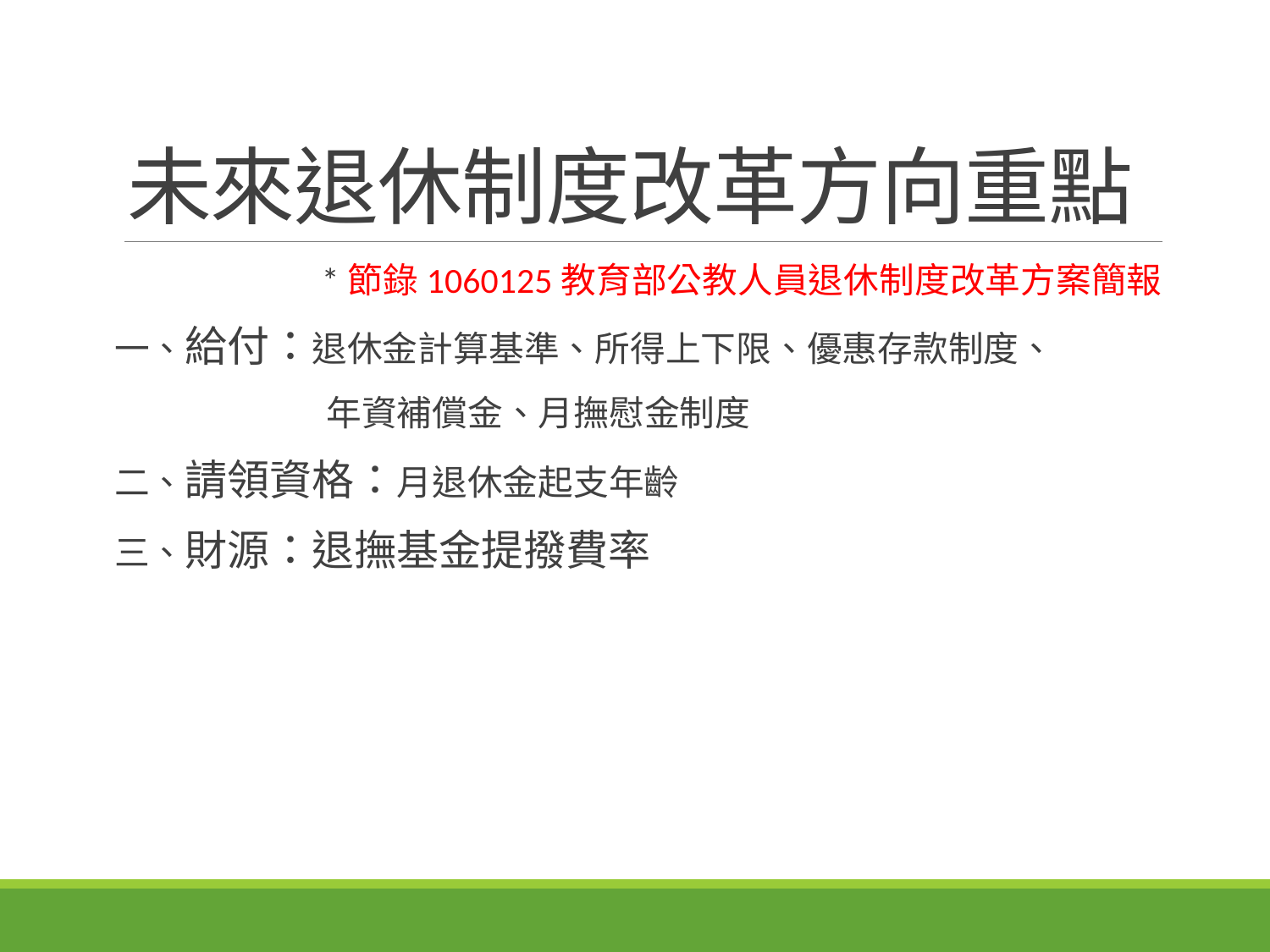

# 未來退休制度改革方向重點
*節錄1060125教育部公教人員退休制度改革方案簡報
一、給付：退休金計算基準、所得上下限、優惠存款制度、
                          年資補償金、月撫慰金制度
二、請領資格：月退休金起支年齡
三、財源：退撫基金提撥費率